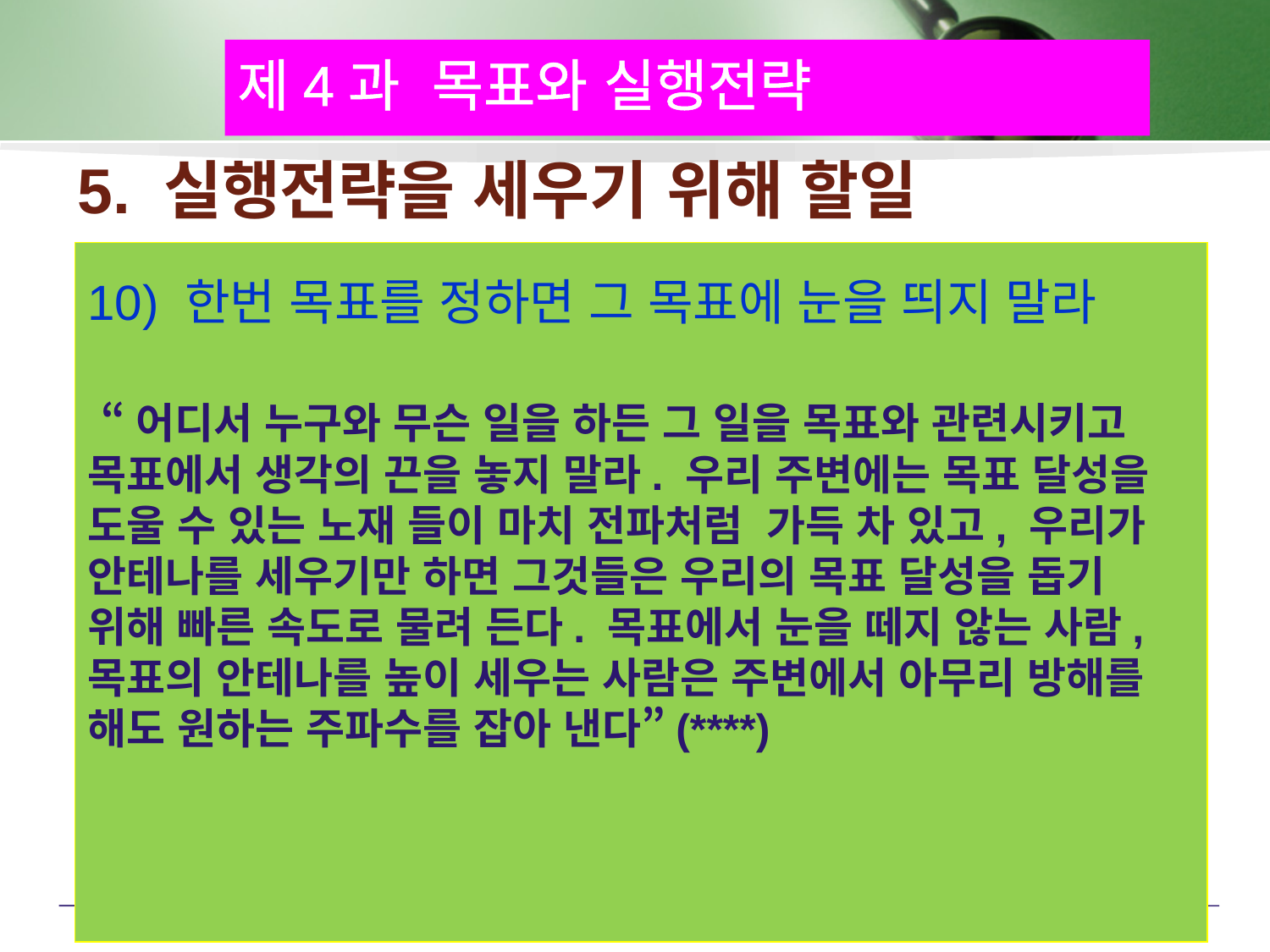

제4과  목표와 실행전략
# 5. 실행전략을 세우기 위해 할일
10) 한번 목표를 정하면 그 목표에 눈을 띄지 말라

 “어디서 누구와 무슨 일을 하든 그 일을 목표와 관련시키고 목표에서 생각의 끈을 놓지 말라. 우리 주변에는 목표 달성을 도울 수 있는 노재 들이 마치 전파처럼  가득 차 있고, 우리가 안테나를 세우기만 하면 그것들은 우리의 목표 달성을 돕기 위해 빠른 속도로 물려 든다. 목표에서 눈을 떼지 않는 사람, 목표의 안테나를 높이 세우는 사람은 주변에서 아무리 방해를 해도 원하는 주파수를 잡아 낸다”(****)